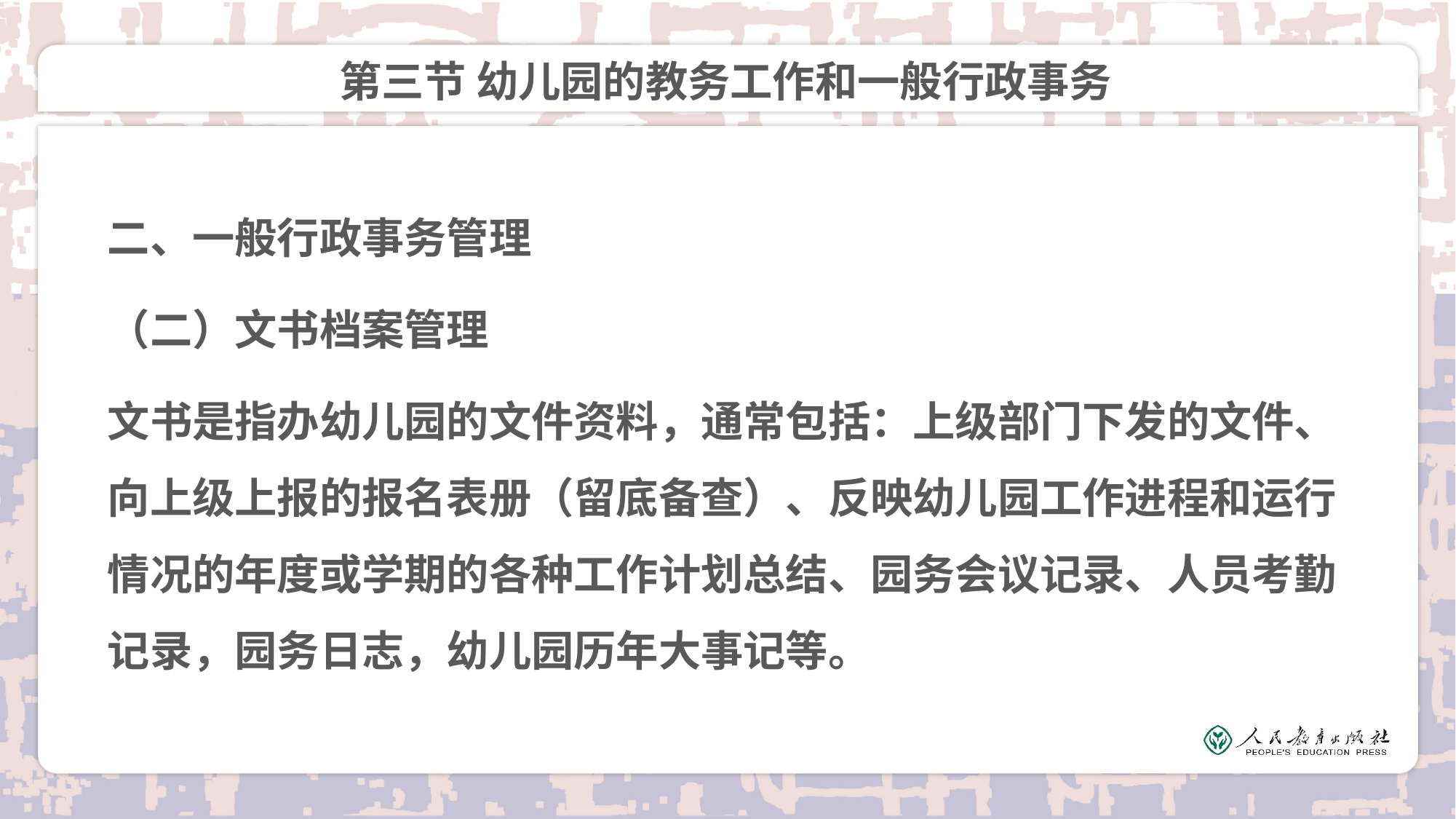

# 第三节 幼儿园的教务工作和一般行政事务
二、一般行政事务管理
（二）文书档案管理
文书是指办幼儿园的文件资料，通常包括：上级部门下发的文件、向上级上报的报名表册（留底备查）、反映幼儿园工作进程和运行情况的年度或学期的各种工作计划总结、园务会议记录、人员考勤记录，园务日志，幼儿园历年大事记等。